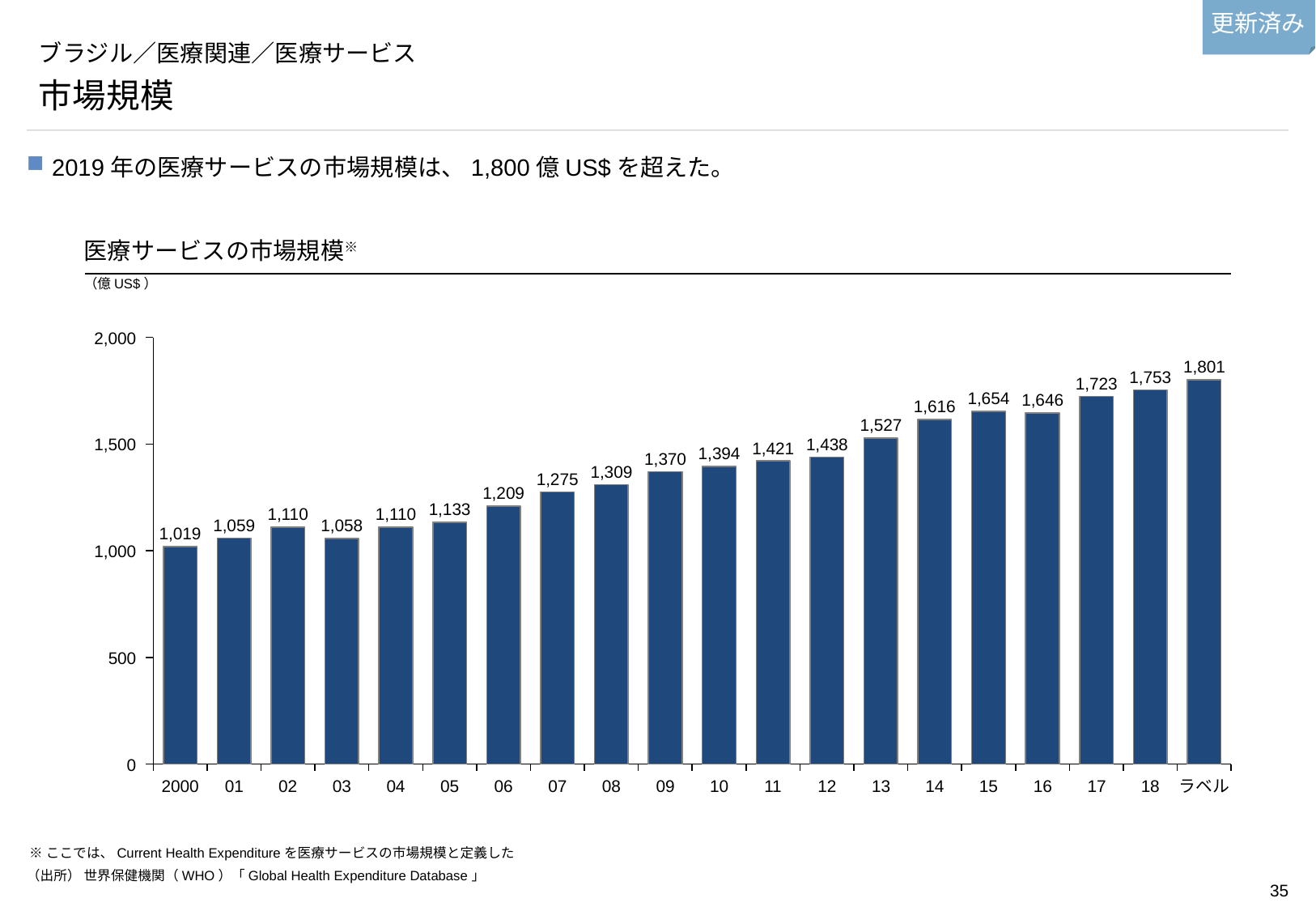

更新済み
# ブラジル／医療関連／医療サービス
市場規模
2019年の医療サービスの市場規模は、1,800億US$を超えた。
医療サービスの市場規模※
（億US$）

### Chart

| Category |  |
|---|---|
2,000
1,801
1,753
1,723
1,654
1,646
1,616
1,527
1,438
1,500
1,421
1,394
1,370
1,309
1,275
1,209
1,133
1,110
1,110
1,059
1,058
1,019
1,000
500
0
2000
01
02
03
04
05
06
07
08
09
10
11
12
13
14
15
16
17
18
ラベル
※ここでは、Current Health Expenditureを医療サービスの市場規模と定義した
（出所） 世界保健機関（WHO）「Global Health Expenditure Database」